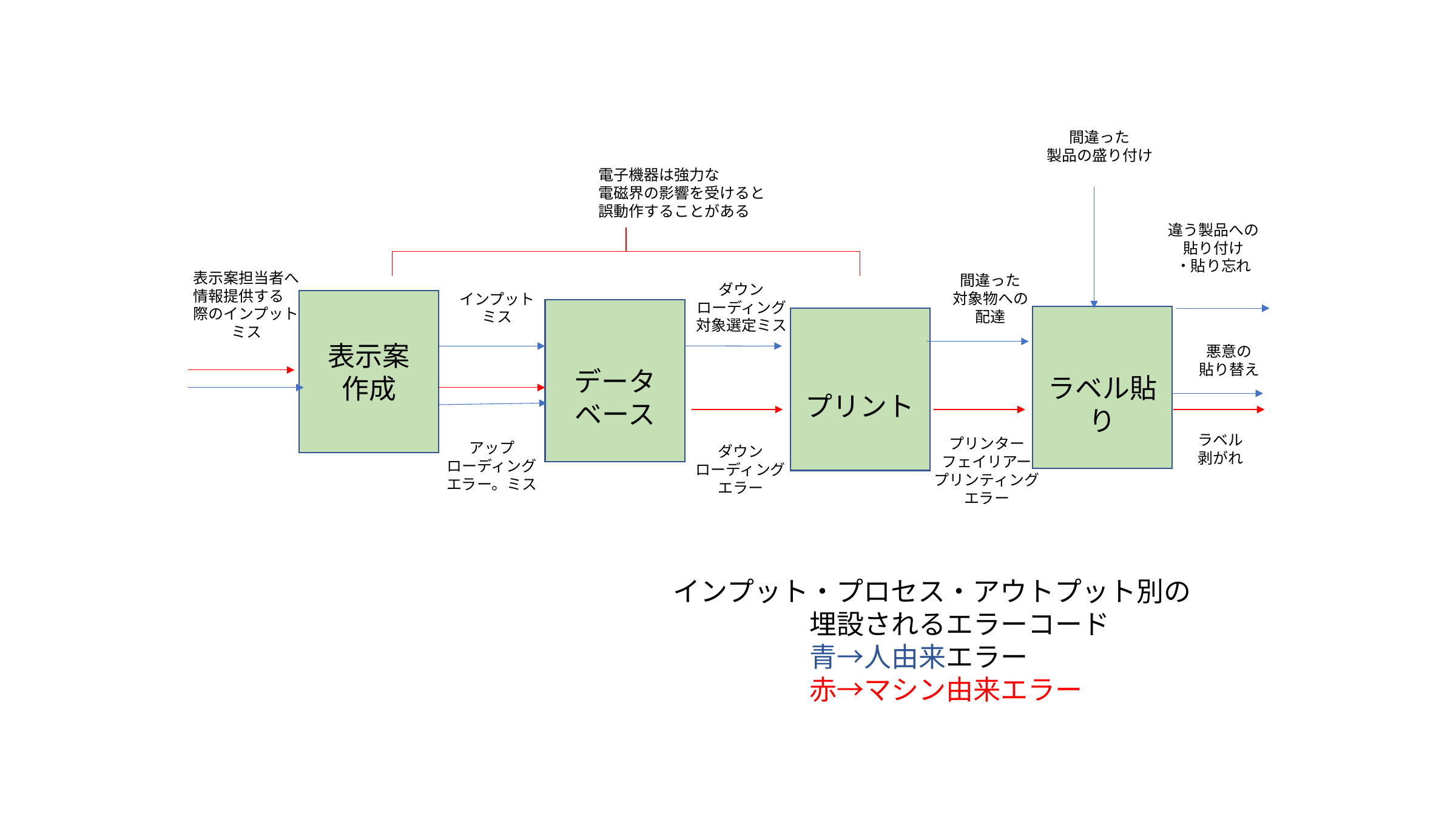

79

間違った
製品の盛り付け
電子機器は強力な
電磁界の影響を受けると
誤動作することがある
違う製品への
貼り付け
・貼り忘れ
表示案担当者へ
情報提供する
際のインプット
ミス
間違った
対象物への
配達
ダウン
ローディング
対象選定ミス
インプット
ミス
表示案
作成

データベース

ラベル貼り

プリント
悪意の
貼り替え
ラベル
剥がれ
プリンター
フェイリアー
プリンティング
エラー
アップ
ローディング
エラー。ミス
ダウン
ローディング
エラー
インプット・プロセス・アウトプット別の
　　　　　埋設されるエラーコード
　　　　　青→人由来エラー
　　　　　赤→マシン由来エラー